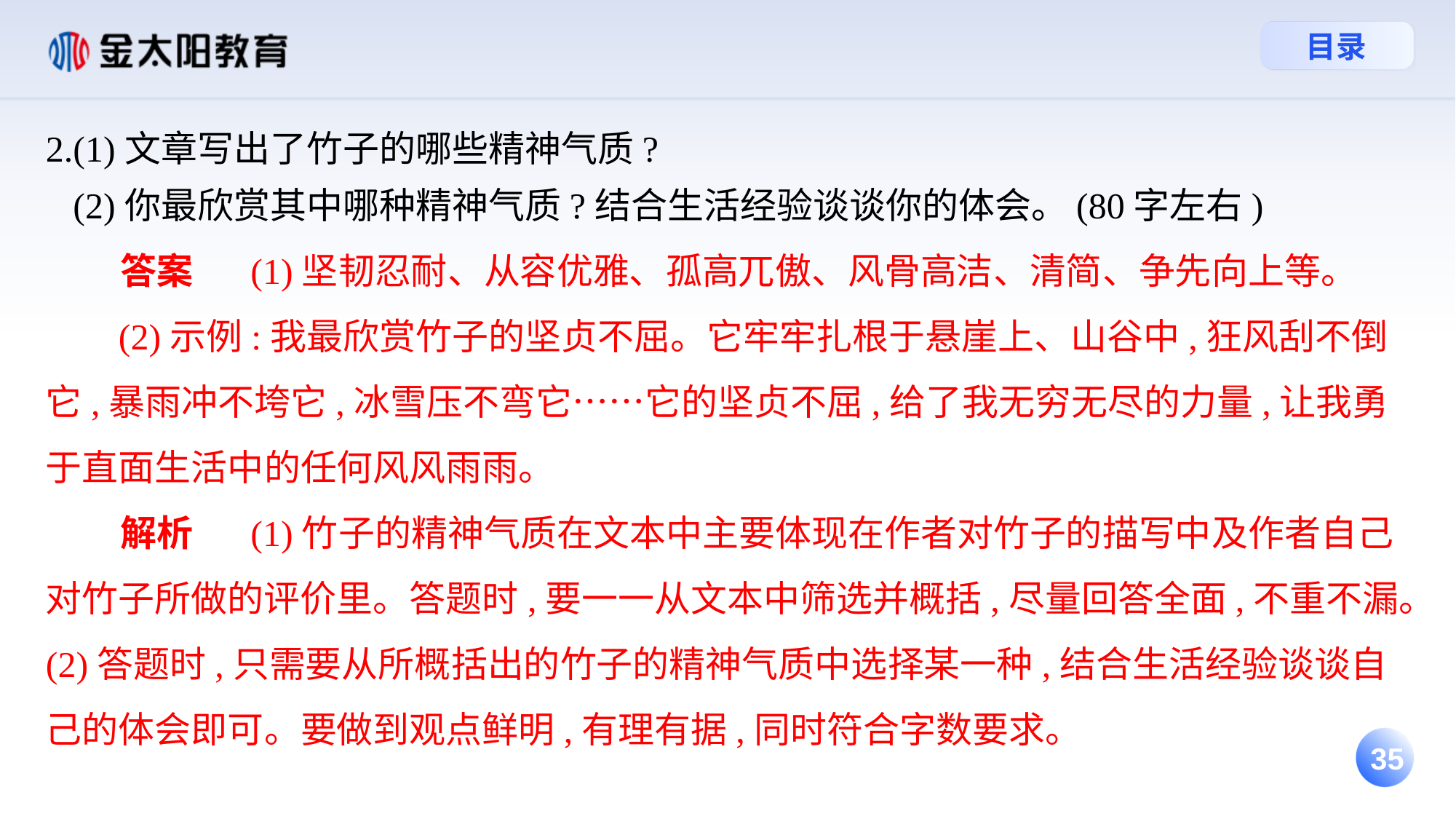

2.(1)文章写出了竹子的哪些精神气质?
   (2)你最欣赏其中哪种精神气质?结合生活经验谈谈你的体会。(80字左右)
        答案      (1)坚韧忍耐、从容优雅、孤高兀傲、风骨高洁、清简、争先向上等。
        (2)示例:我最欣赏竹子的坚贞不屈。它牢牢扎根于悬崖上、山谷中,狂风刮不倒它,暴雨冲不垮它,冰雪压不弯它……它的坚贞不屈,给了我无穷无尽的力量,让我勇于直面生活中的任何风风雨雨。
        解析      (1)竹子的精神气质在文本中主要体现在作者对竹子的描写中及作者自己对竹子所做的评价里。答题时,要一一从文本中筛选并概括,尽量回答全面,不重不漏。
(2)答题时,只需要从所概括出的竹子的精神气质中选择某一种,结合生活经验谈谈自己的体会即可。要做到观点鲜明,有理有据,同时符合字数要求。